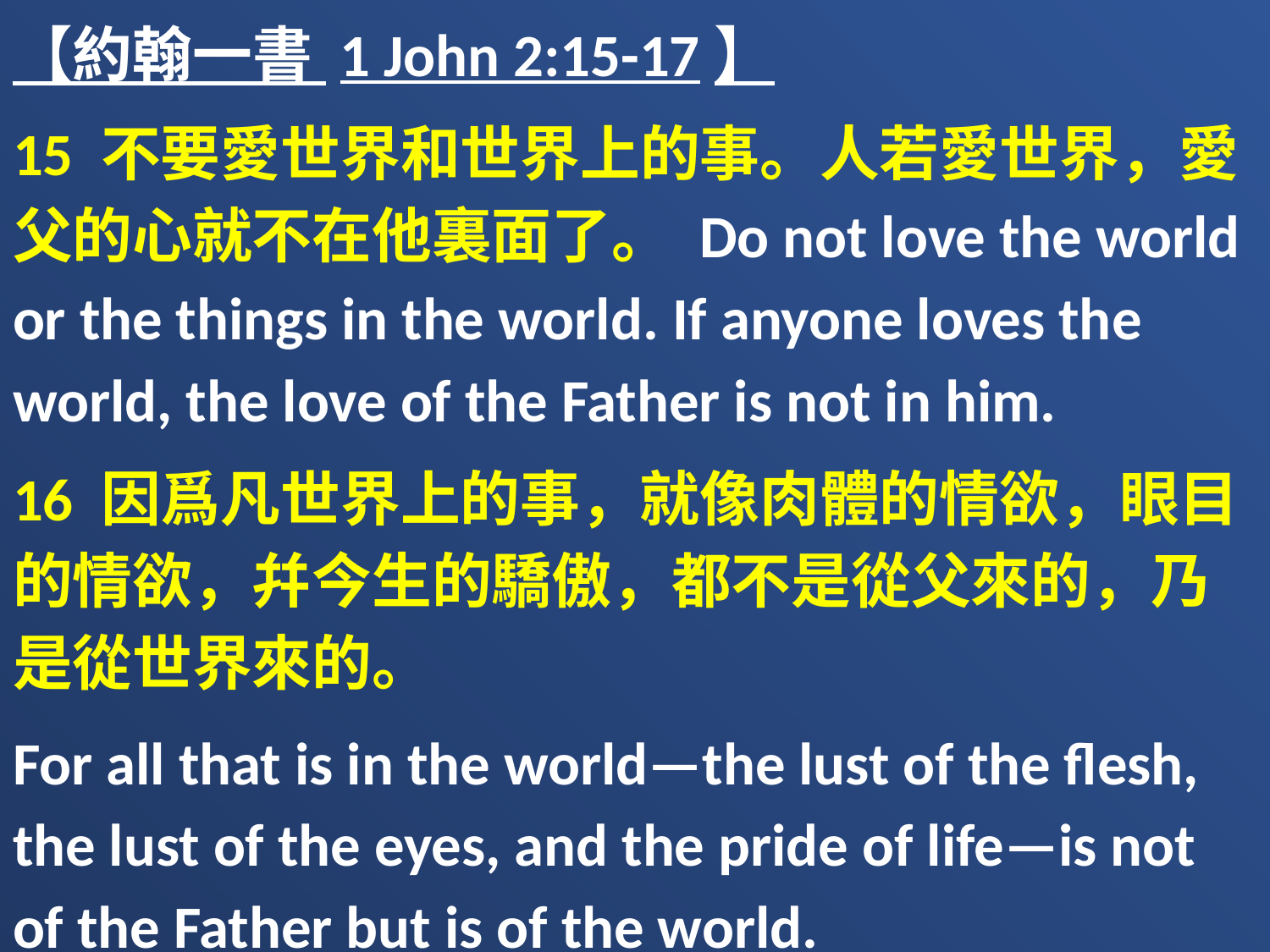

【約翰一書 1 John 2:15-17】
15 不要愛世界和世界上的事。人若愛世界，愛父的心就不在他裏面了。 Do not love the world or the things in the world. If anyone loves the world, the love of the Father is not in him.
16 因爲凡世界上的事，就像肉體的情欲，眼目的情欲，幷今生的驕傲，都不是從父來的，乃是從世界來的。
For all that is in the world—the lust of the flesh, the lust of the eyes, and the pride of life—is not of the Father but is of the world.